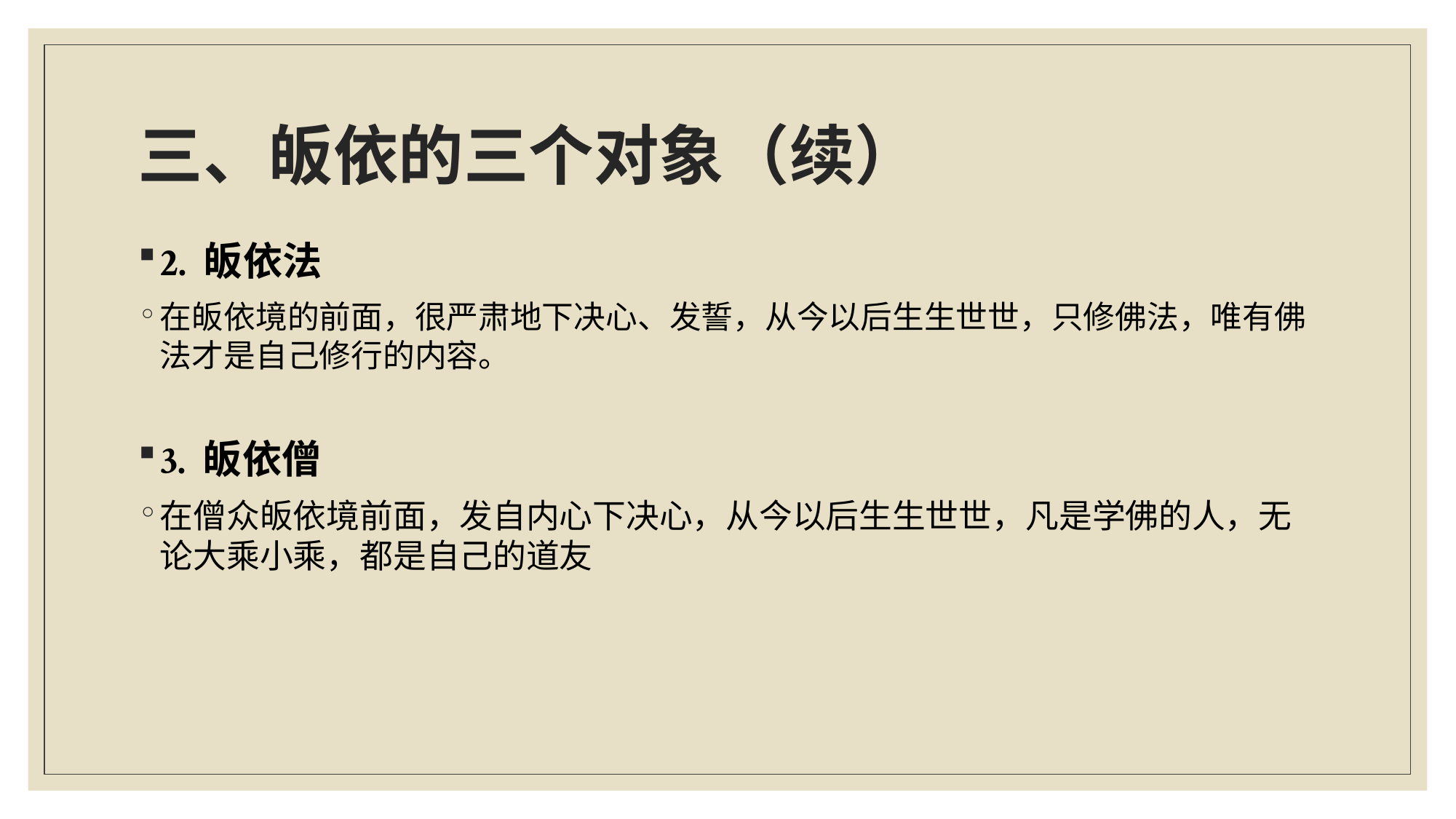

# 三、皈依的三个对象（续）
2. 皈依法
在皈依境的前面，很严肃地下决心、发誓，从今以后生生世世，只修佛法，唯有佛法才是自己修行的内容。

3. 皈依僧
在僧众皈依境前面，发自内心下决心，从今以后生生世世，凡是学佛的人，无论大乘小乘，都是自己的道友